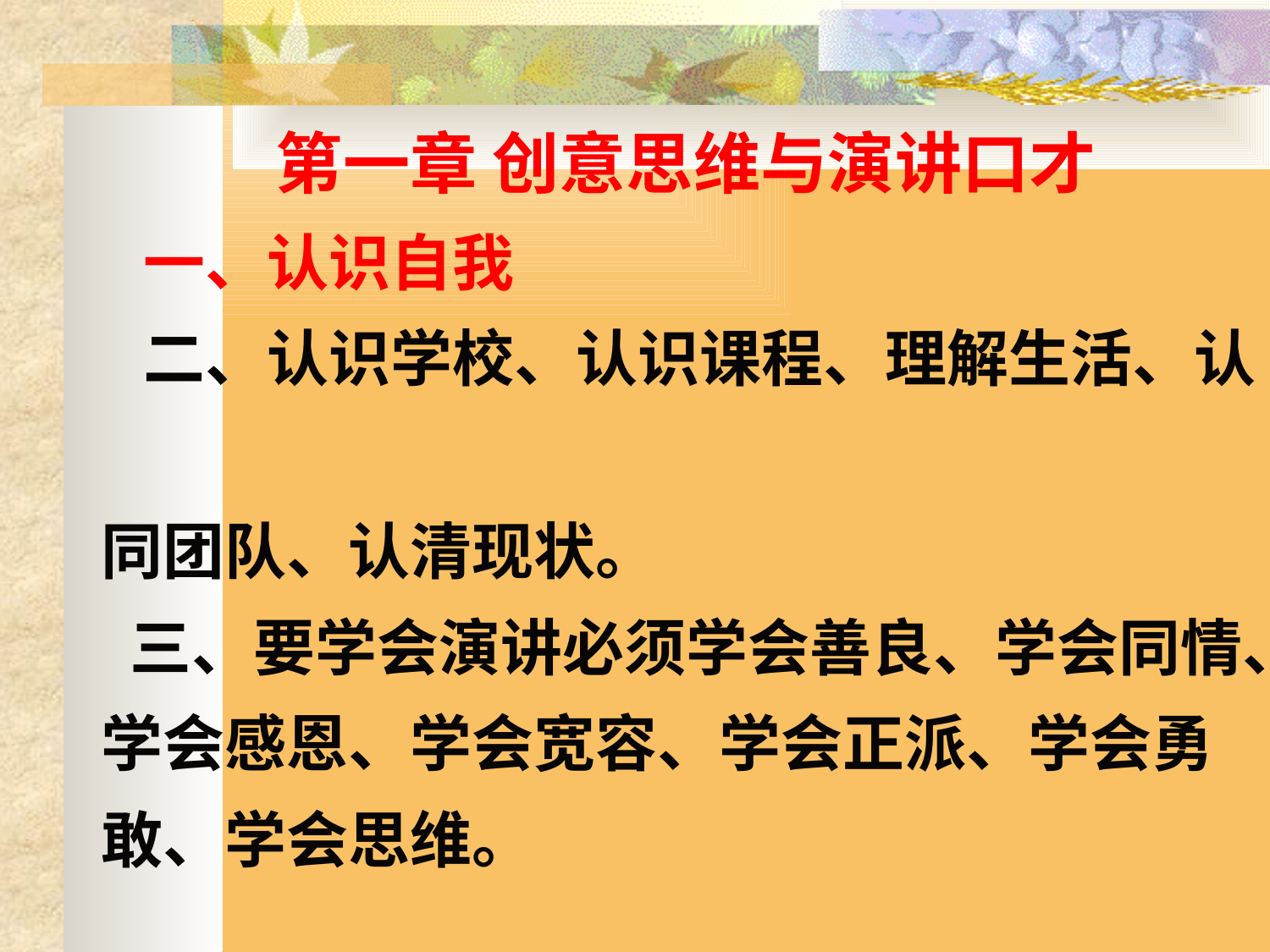

第一章 创意思维与演讲口才
  一、认识自我
  二、认识学校、认识课程、理解生活、认
同团队、认清现状。
 三、要学会演讲必须学会善良、学会同情、学会感恩、学会宽容、学会正派、学会勇敢、学会思维。